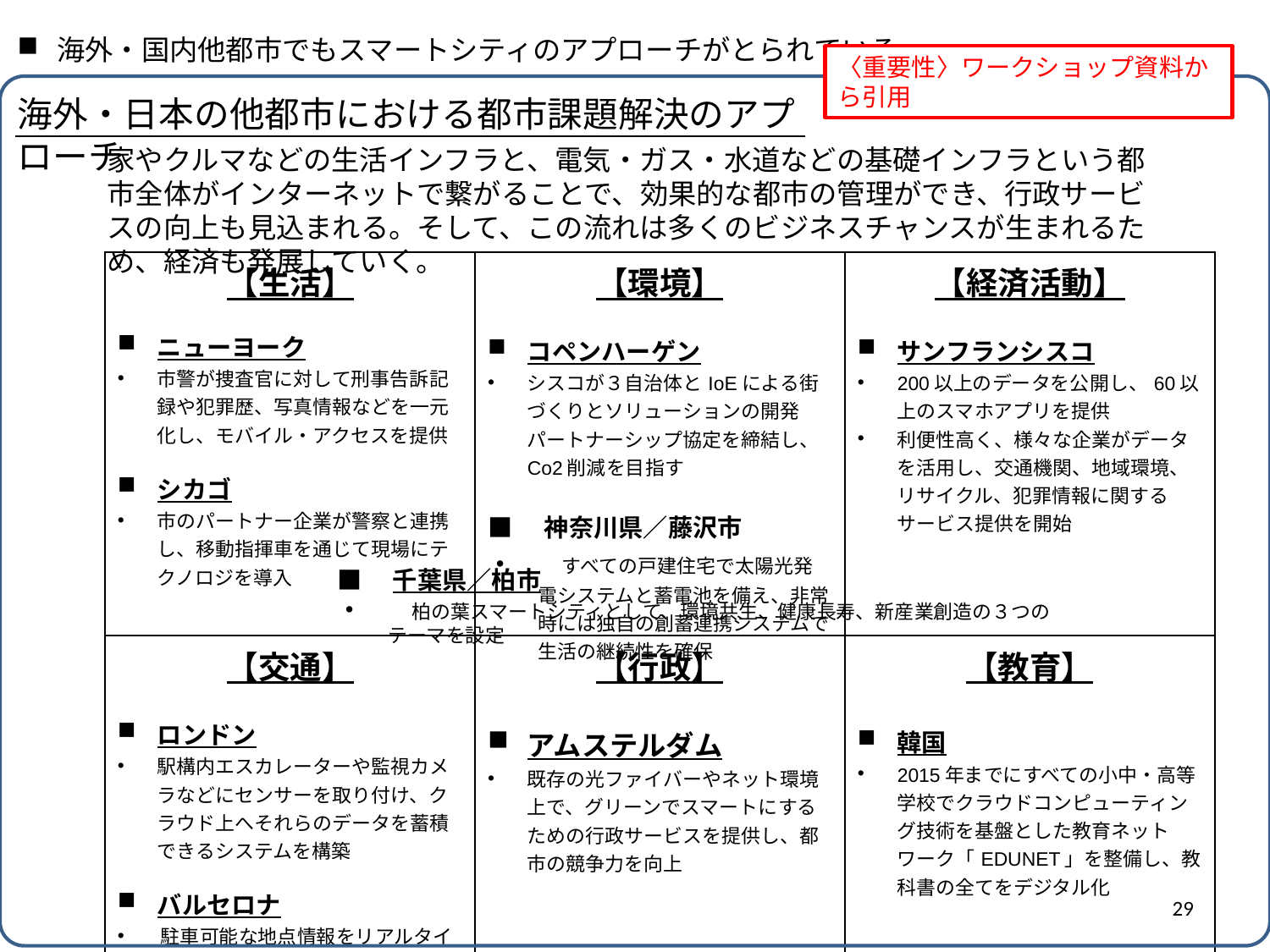

海外・国内他都市でもスマートシティのアプローチがとられている
〈重要性〉ワークショップ資料から引用

海外・日本の他都市における都市課題解決のアプローチ
家やクルマなどの生活インフラと、電気・ガス・水道などの基礎インフラという都市全体がインターネットで繋がることで、効果的な都市の管理ができ、行政サービスの向上も見込まれる。そして、この流れは多くのビジネスチャンスが生まれるため、経済も発展していく。
| 【生活】 ニューヨーク 市警が捜査官に対して刑事告訴記録や犯罪歴、写真情報などを一元化し、モバイル・アクセスを提供 シカゴ 市のパートナー企業が警察と連携し、移動指揮車を通じて現場にテクノロジを導入 | 【環境】 コペンハーゲン シスコが３自治体とIoEによる街づくりとソリューションの開発パートナーシップ協定を締結し、Co2削減を目指す ■　神奈川県／藤沢市 ・　　すべての戸建住宅で太陽光発電システムと蓄電池を備え、非常時には独自の創蓄連携システムで生活の継続性を確保 | 【経済活動】 サンフランシスコ 200以上のデータを公開し、60以上のスマホアプリを提供 利便性高く、様々な企業がデータを活用し、交通機関、地域環境、リサイクル、犯罪情報に関するサービス提供を開始 |
| --- | --- | --- |
| 【交通】 ロンドン 駅構内エスカレーターや監視カメラなどにセンサーを取り付け、クラウド上へそれらのデータを蓄積できるシステムを構築 バルセロナ 　駐車可能な地点情報をリアルタイムで 　　　提供し、駐車場収入の増加、渋滞緩 　　　和、観光客の滞在時間増加を期待 | 【行政】 アムステルダム 既存の光ファイバーやネット環境上で、グリーンでスマートにするための行政サービスを提供し、都市の競争力を向上 | 【教育】 韓国 2015年までにすべての小中・高等学校でクラウドコンピューティング技術を基盤とした教育ネットワーク「EDUNET」を整備し、教科書の全てをデジタル化 |
■　千葉県／柏市
・　　柏の葉スマートシティとして、環境共生、健康長寿、新産業創造の３つのテーマを設定
29